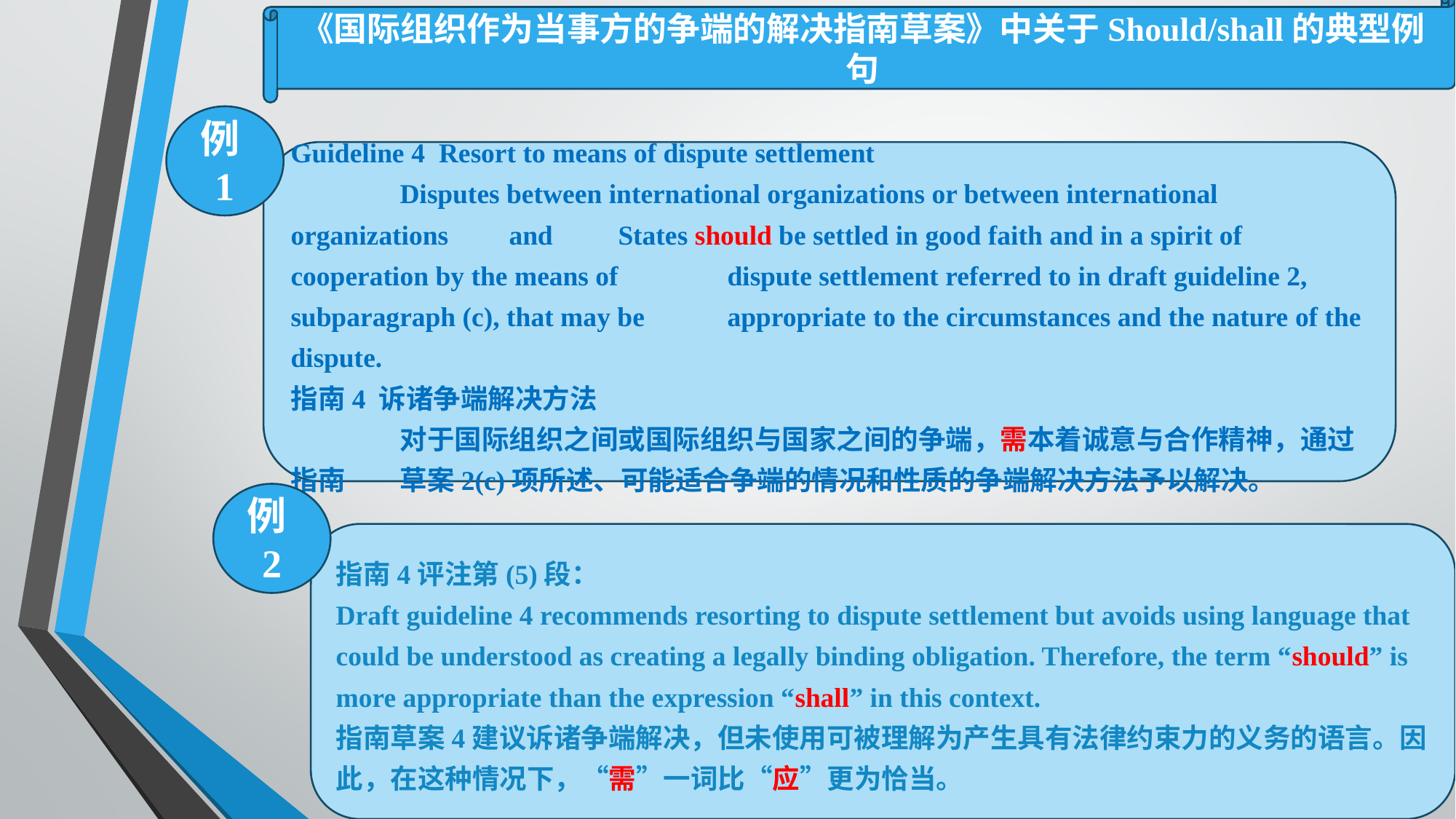

《国际组织作为当事方的争端的解决指南草案》中关于Should/shall的典型例句
例1
Guideline 4  Resort to means of dispute settlement
	Disputes between international organizations or between international organizations 	and 	States should be settled in good faith and in a spirit of cooperation by the means of 	dispute settlement referred to in draft guideline 2, subparagraph (c), that may be 	appropriate to the circumstances and the nature of the dispute.
指南4 诉诸争端解决方法
	对于国际组织之间或国际组织与国家之间的争端，需本着诚意与合作精神，通过指南	草案2(c)项所述、可能适合争端的情况和性质的争端解决方法予以解决。
例2
指南4评注第(5)段：
Draft guideline 4 recommends resorting to dispute settlement but avoids using language that could be understood as creating a legally binding obligation. Therefore, the term “should” is more appropriate than the expression “shall” in this context.
指南草案4建议诉诸争端解决，但未使用可被理解为产生具有法律约束力的义务的语言。因此，在这种情况下，“需”一词比“应”更为恰当。